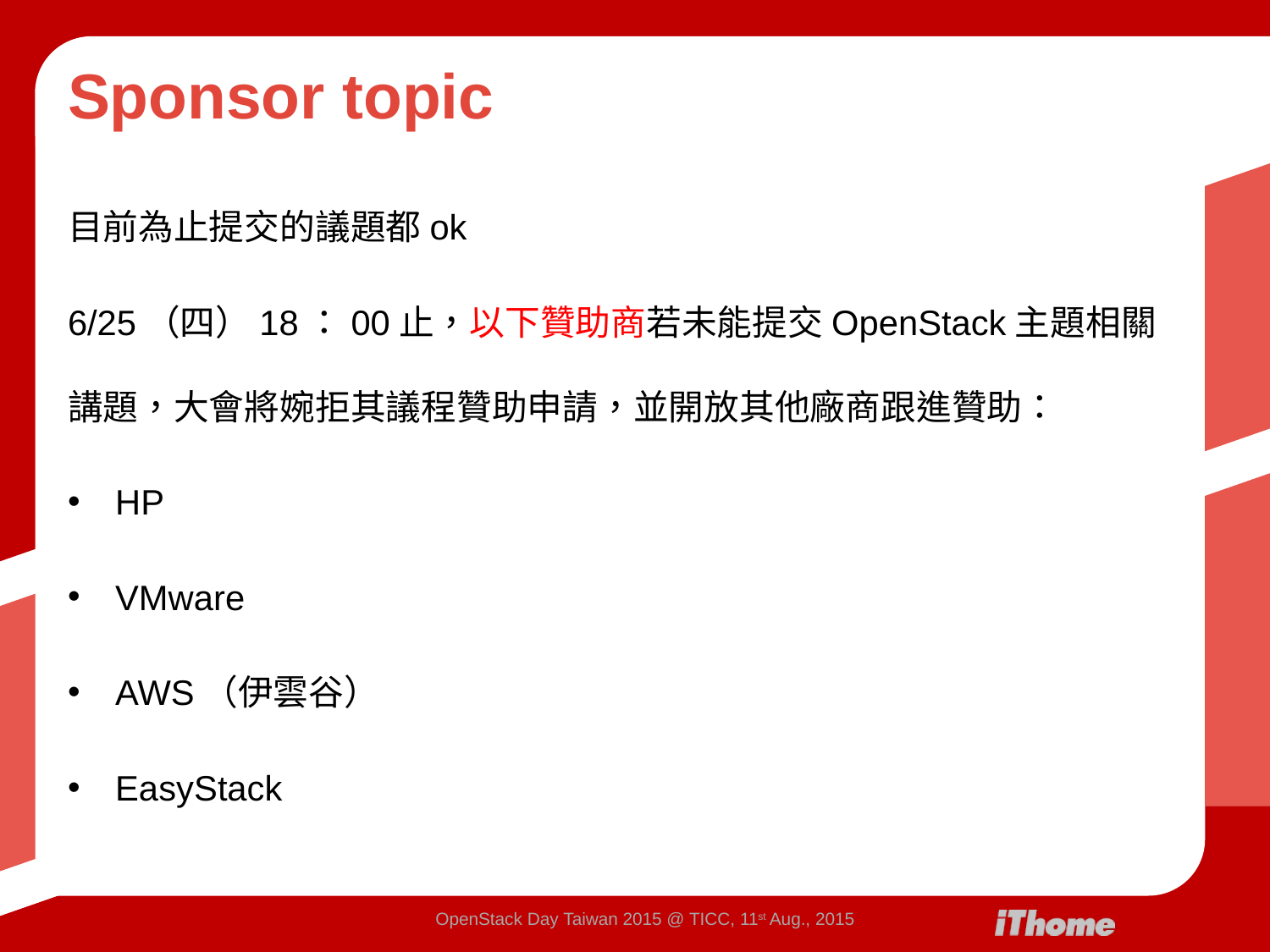

# Sponsor topic
目前為止提交的議題都ok
6/25（四）18：00止，以下贊助商若未能提交OpenStack主題相關講題，大會將婉拒其議程贊助申請，並開放其他廠商跟進贊助：
HP
VMware
AWS（伊雲谷）
EasyStack